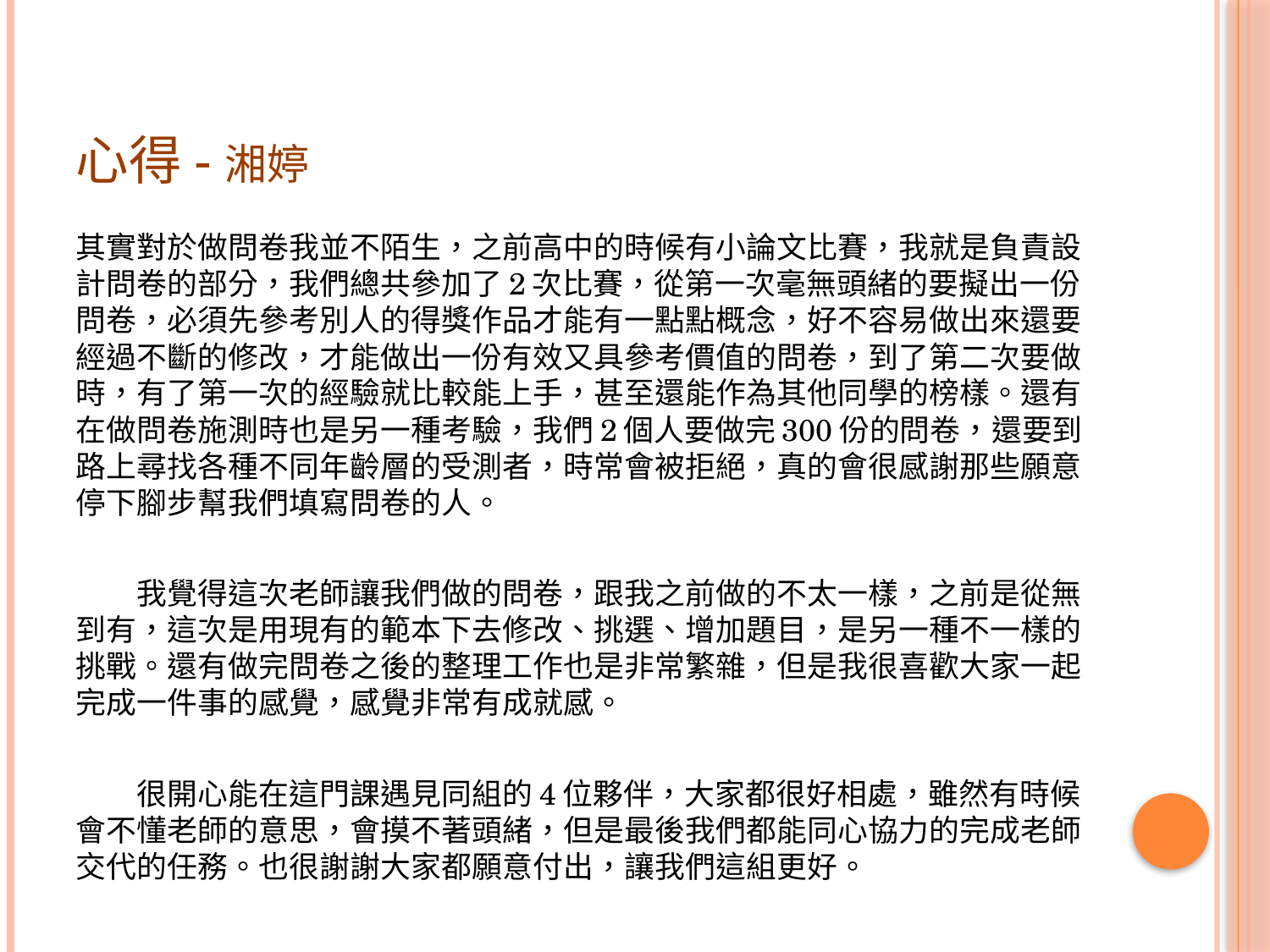

# 心得-湘婷
其實對於做問卷我並不陌生，之前高中的時候有小論文比賽，我就是負責設計問卷的部分，我們總共參加了2次比賽，從第一次毫無頭緒的要擬出一份問卷，必須先參考別人的得獎作品才能有一點點概念，好不容易做出來還要經過不斷的修改，才能做出一份有效又具參考價值的問卷，到了第二次要做時，有了第一次的經驗就比較能上手，甚至還能作為其他同學的榜樣。還有在做問卷施測時也是另一種考驗，我們2個人要做完300份的問卷，還要到路上尋找各種不同年齡層的受測者，時常會被拒絕，真的會很感謝那些願意停下腳步幫我們填寫問卷的人。

　　我覺得這次老師讓我們做的問卷，跟我之前做的不太一樣，之前是從無到有，這次是用現有的範本下去修改、挑選、增加題目，是另一種不一樣的挑戰。還有做完問卷之後的整理工作也是非常繁雜，但是我很喜歡大家一起完成一件事的感覺，感覺非常有成就感。

　　很開心能在這門課遇見同組的4位夥伴，大家都很好相處，雖然有時候會不懂老師的意思，會摸不著頭緒，但是最後我們都能同心協力的完成老師交代的任務。也很謝謝大家都願意付出，讓我們這組更好。